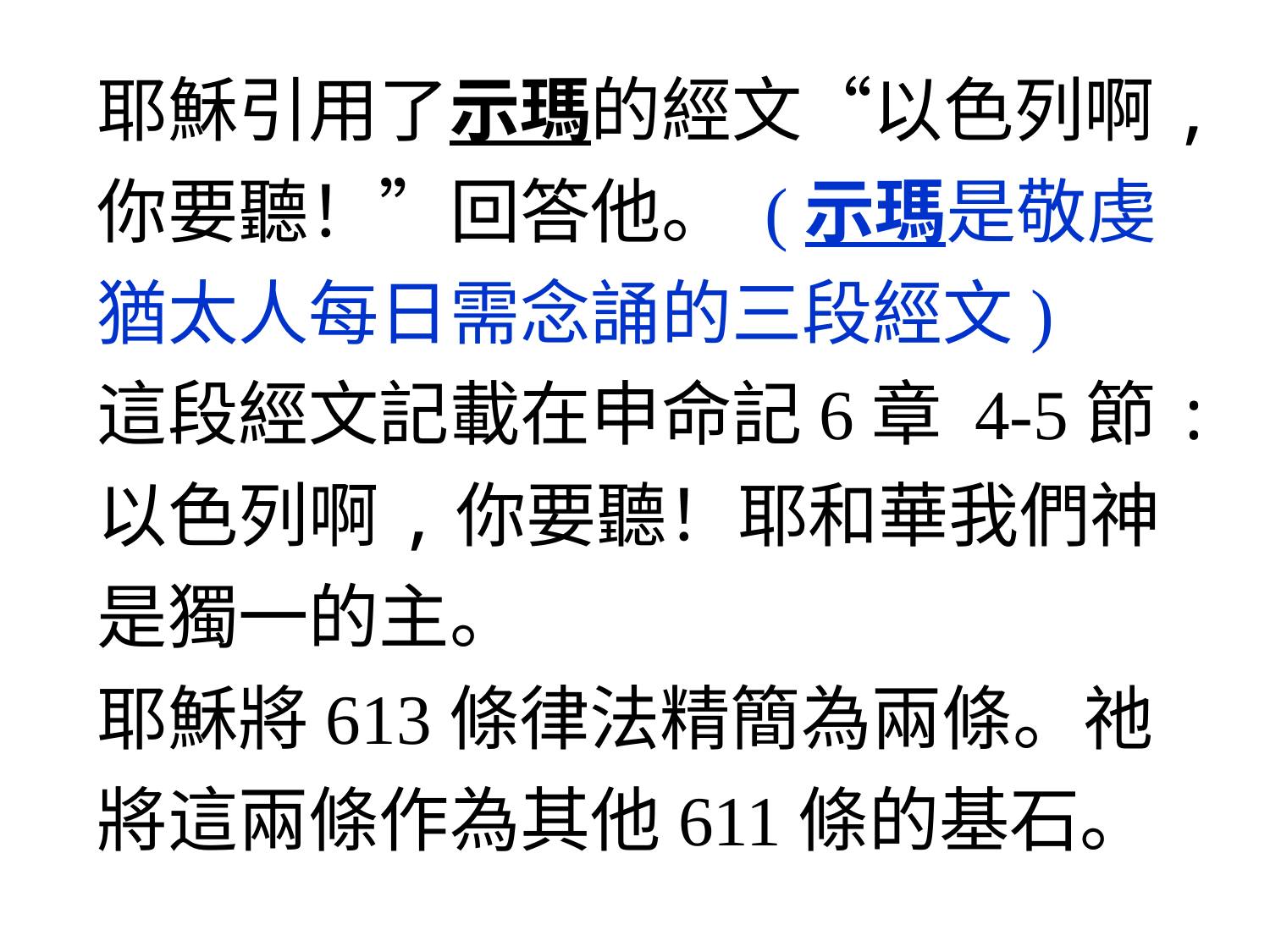

耶穌引用了示瑪的經文“以色列啊,你要聽！”回答他。 (示瑪是敬虔猶太人每日需念誦的三段經文)
這段經文記載在申命記6章 4-5節:以色列啊,你要聽！耶和華我們神是獨一的主。
耶穌將613條律法精簡為兩條。祂將這兩條作為其他611條的基石。